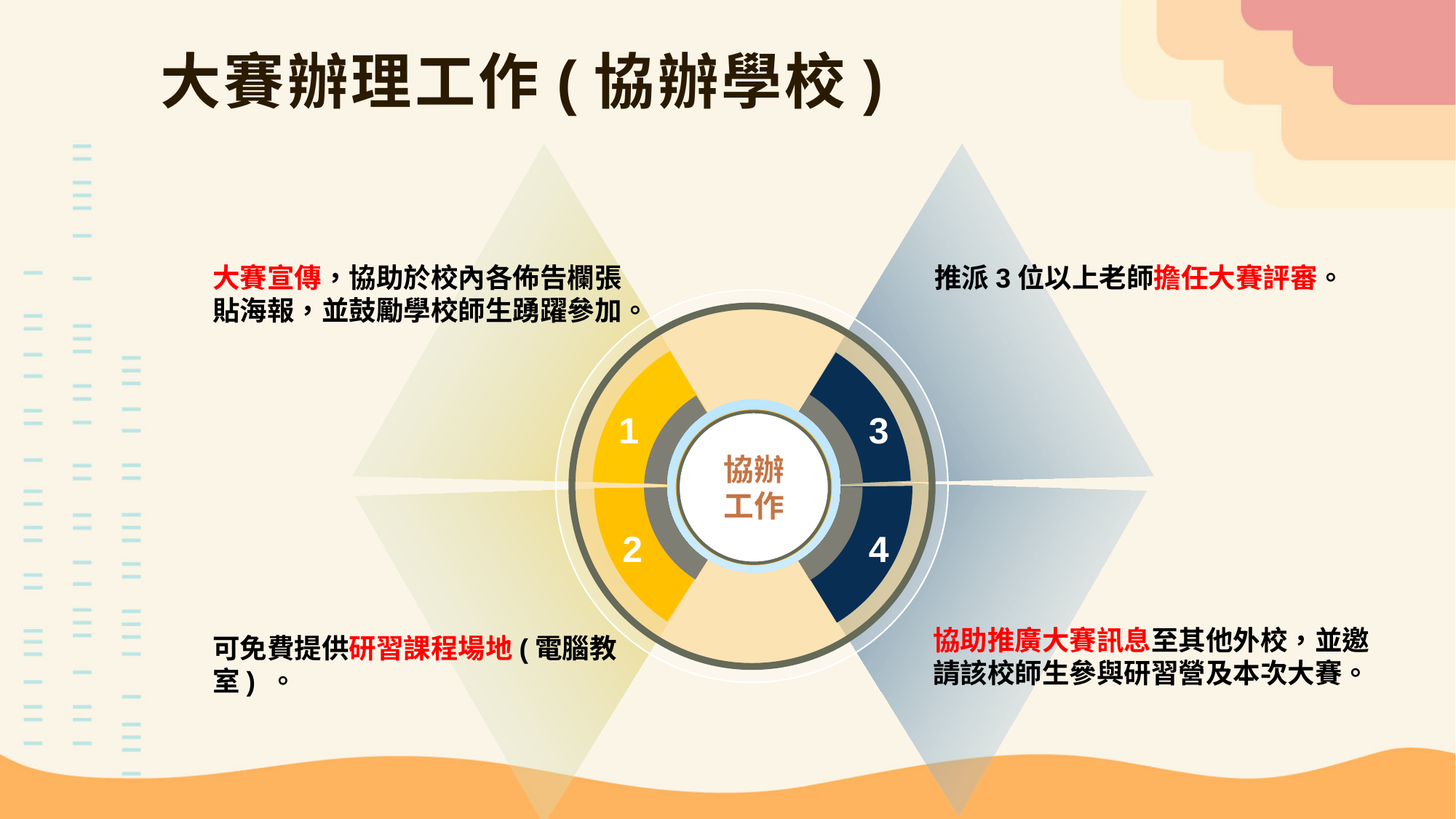

# 大賽辦理工作(協辦學校)

推派3位以上老師擔任大賽評審。
大賽宣傳，協助於校內各佈告欄張貼海報，並鼓勵學校師生踴躍參加。

1

3

協辦
工作

2
4

協助推廣大賽訊息至其他外校，並邀請該校師生參與研習營及本次大賽。
可免費提供研習課程場地(電腦教室) 。